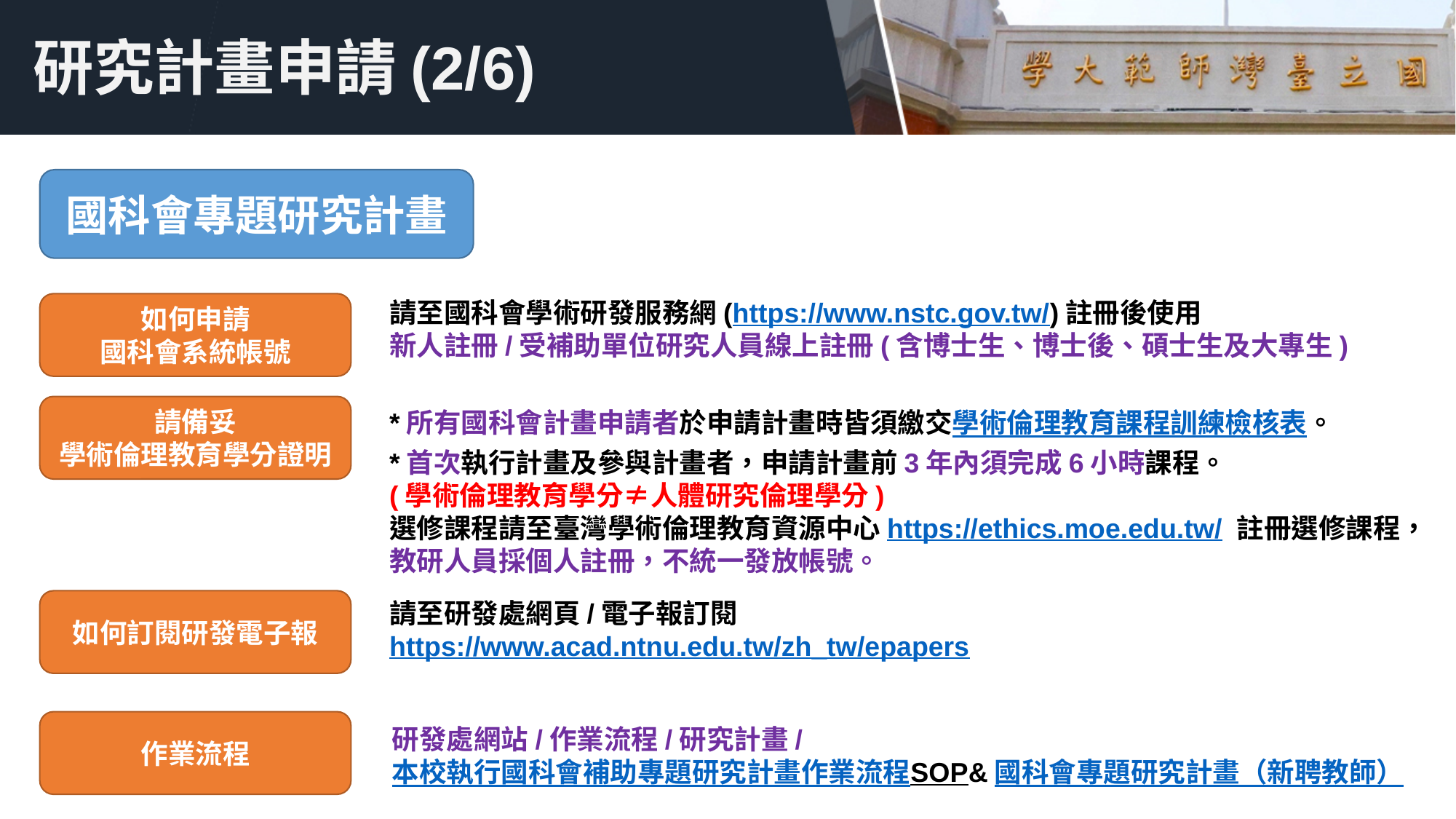

# 研究計畫申請(2/6)
國科會專題研究計畫
請至國科會學術研發服務網(https://www.nstc.gov.tw/)註冊後使用
新人註冊/受補助單位研究人員線上註冊(含博士生、博士後、碩士生及大專生)
如何申請
國科會系統帳號
請備妥
學術倫理教育學分證明
*所有國科會計畫申請者於申請計畫時皆須繳交學術倫理教育課程訓練檢核表。
*首次執行計畫及參與計畫者，申請計畫前3年內須完成6小時課程。
(學術倫理教育學分≠人體研究倫理學分)
選修課程請至臺灣學術倫理教育資源中心https://ethics.moe.edu.tw/ 註冊選修課程，教研人員採個人註冊，不統一發放帳號。
如何訂閱研發電子報
請至研發處網頁/電子報訂閱
https://www.acad.ntnu.edu.tw/zh_tw/epapers
作業流程
研發處網站/作業流程/研究計畫/
本校執行國科會補助專題研究計畫作業流程SOP&國科會專題研究計畫（新聘教師）